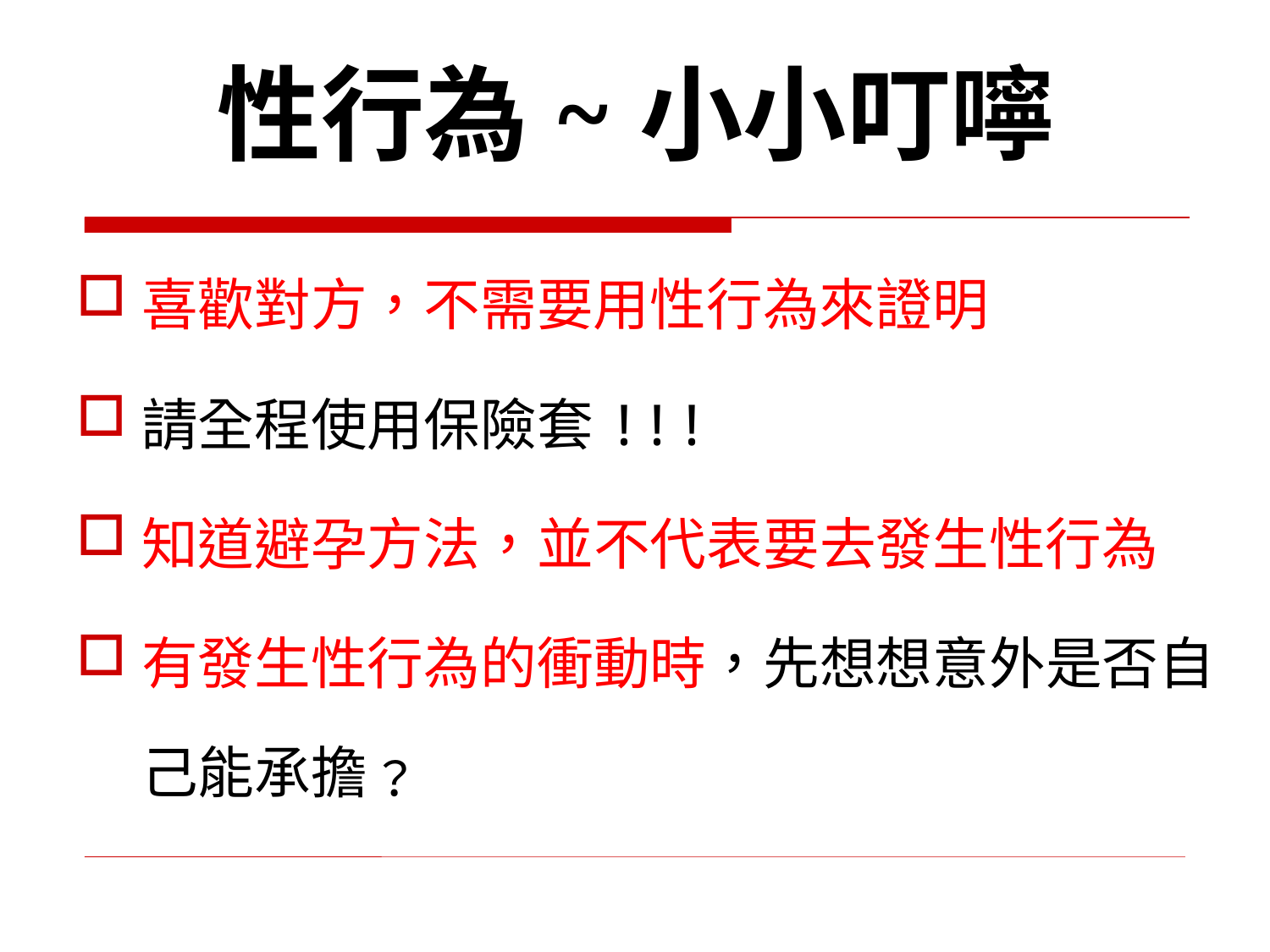

# 性行為~小小叮嚀
喜歡對方，不需要用性行為來證明
請全程使用保險套!!!
知道避孕方法，並不代表要去發生性行為
有發生性行為的衝動時，先想想意外是否自己能承擔﹖